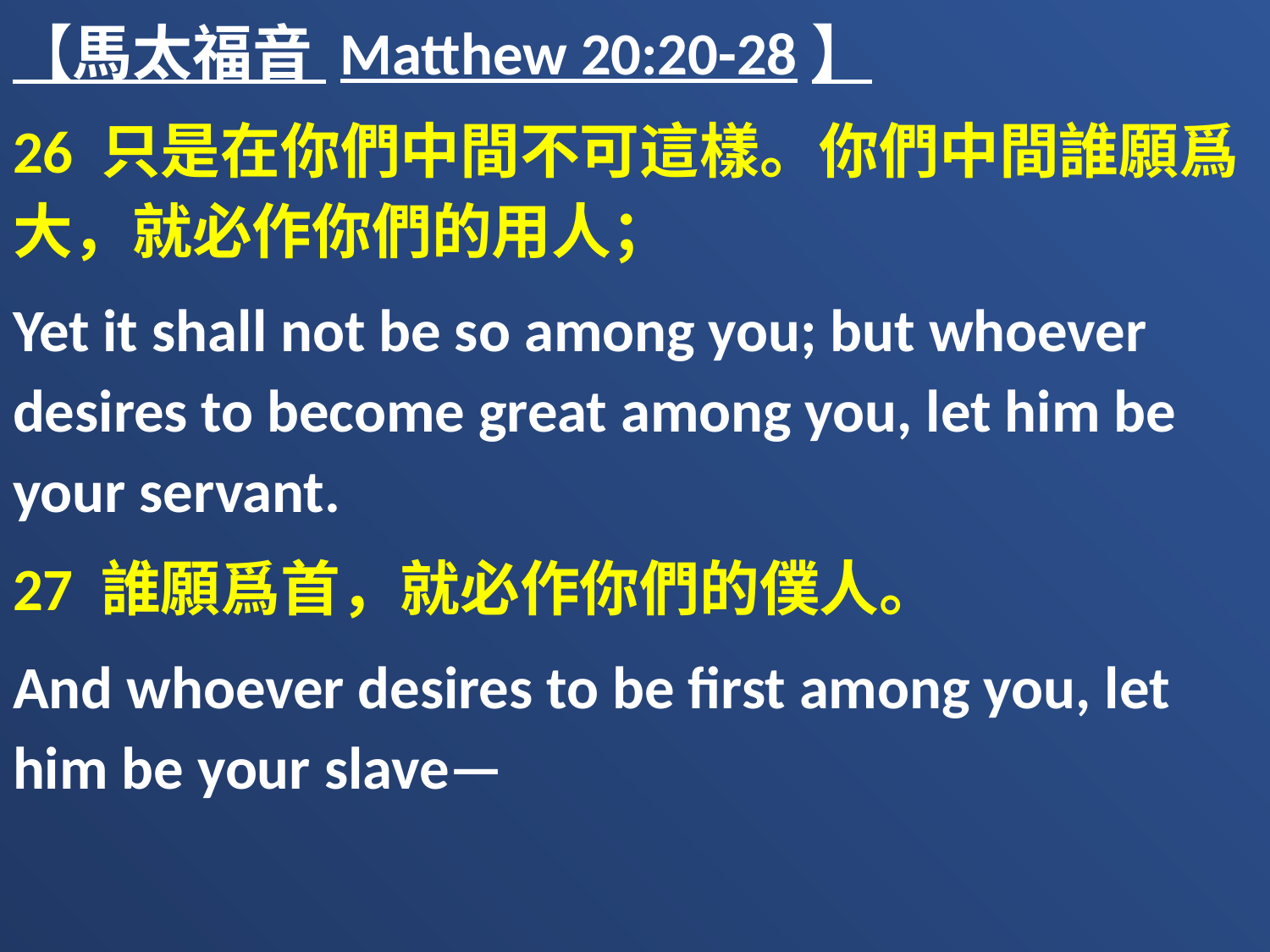

【馬太福音 Matthew 20:20-28】
26 只是在你們中間不可這樣。你們中間誰願爲大，就必作你們的用人；
Yet it shall not be so among you; but whoever desires to become great among you, let him be your servant.
27 誰願爲首，就必作你們的僕人。
And whoever desires to be first among you, let him be your slave—